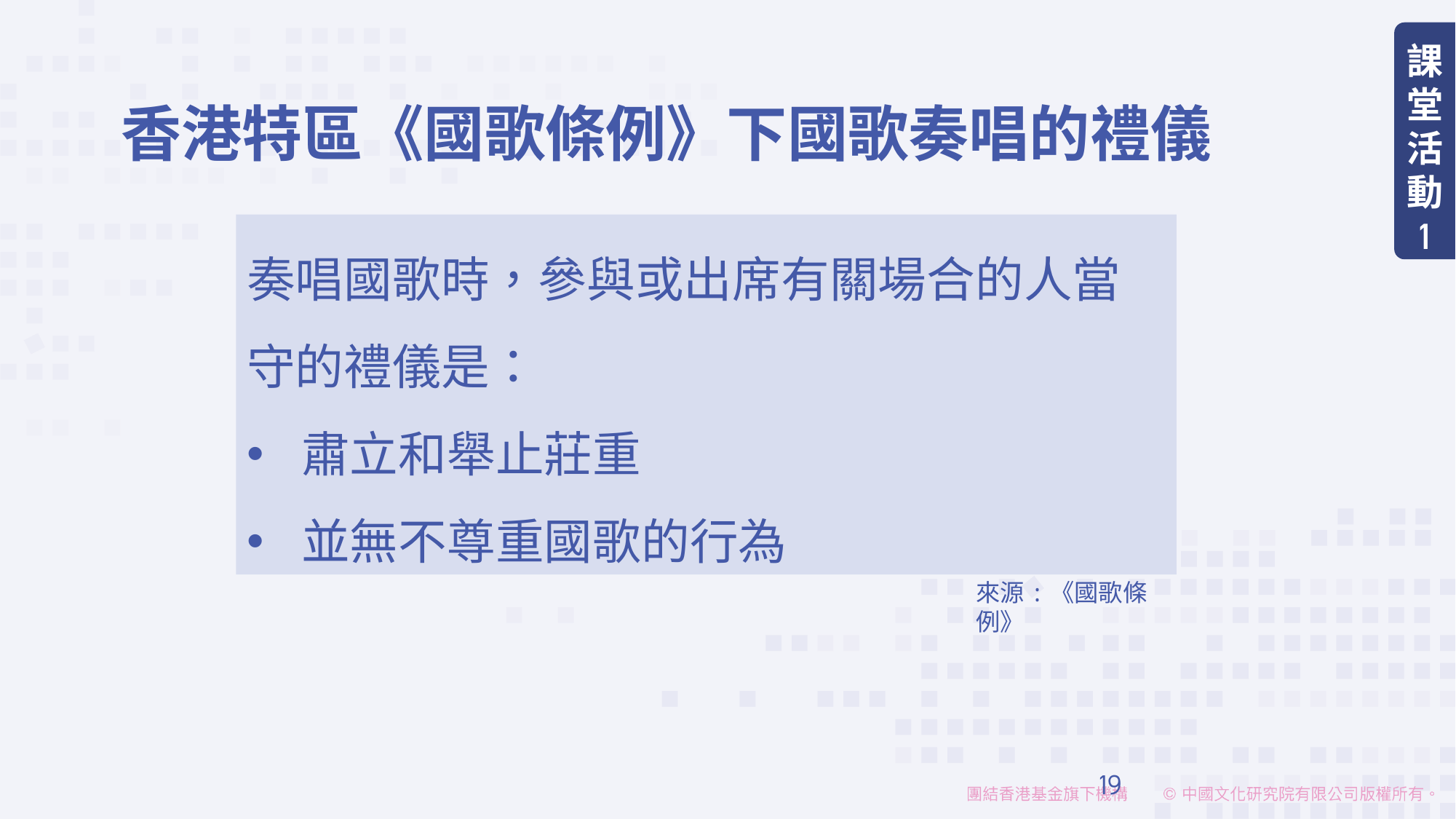

課堂活動
1
香港特區《國歌條例》下國歌奏唱的禮儀

奏唱國歌時，參與或出席有關場合的人當守的禮儀是：
肅立和舉止莊重
並無不尊重國歌的行為
來源:《國歌條例》
19